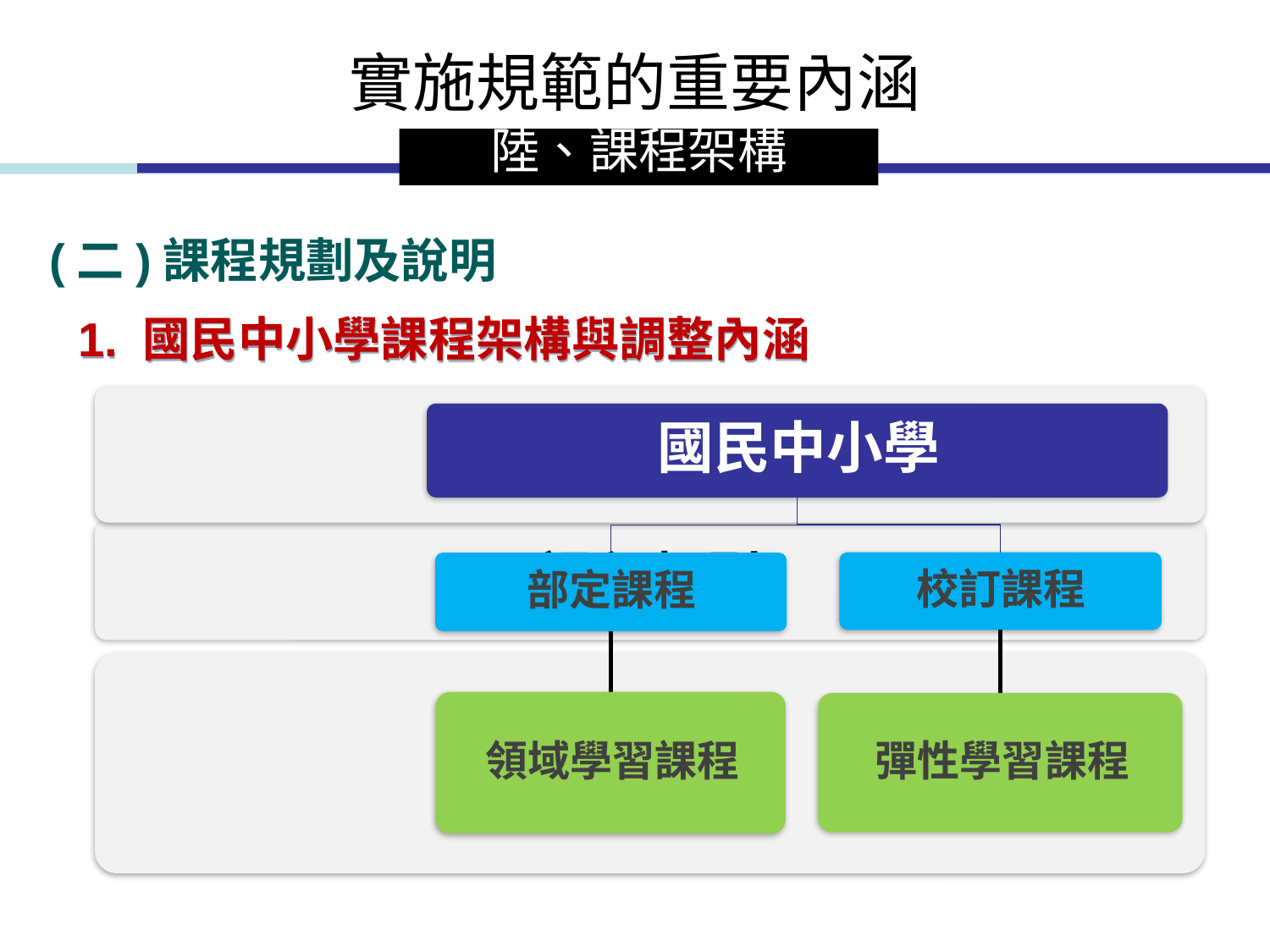

實施規範的重要內涵
陸、課程架構

(二)課程規劃及說明
1. 國民中小學課程架構與調整內涵
課程內容
課程類型
教育階段
國民中小學
部定課程
領域學習課程
校訂課程
彈性學習課程